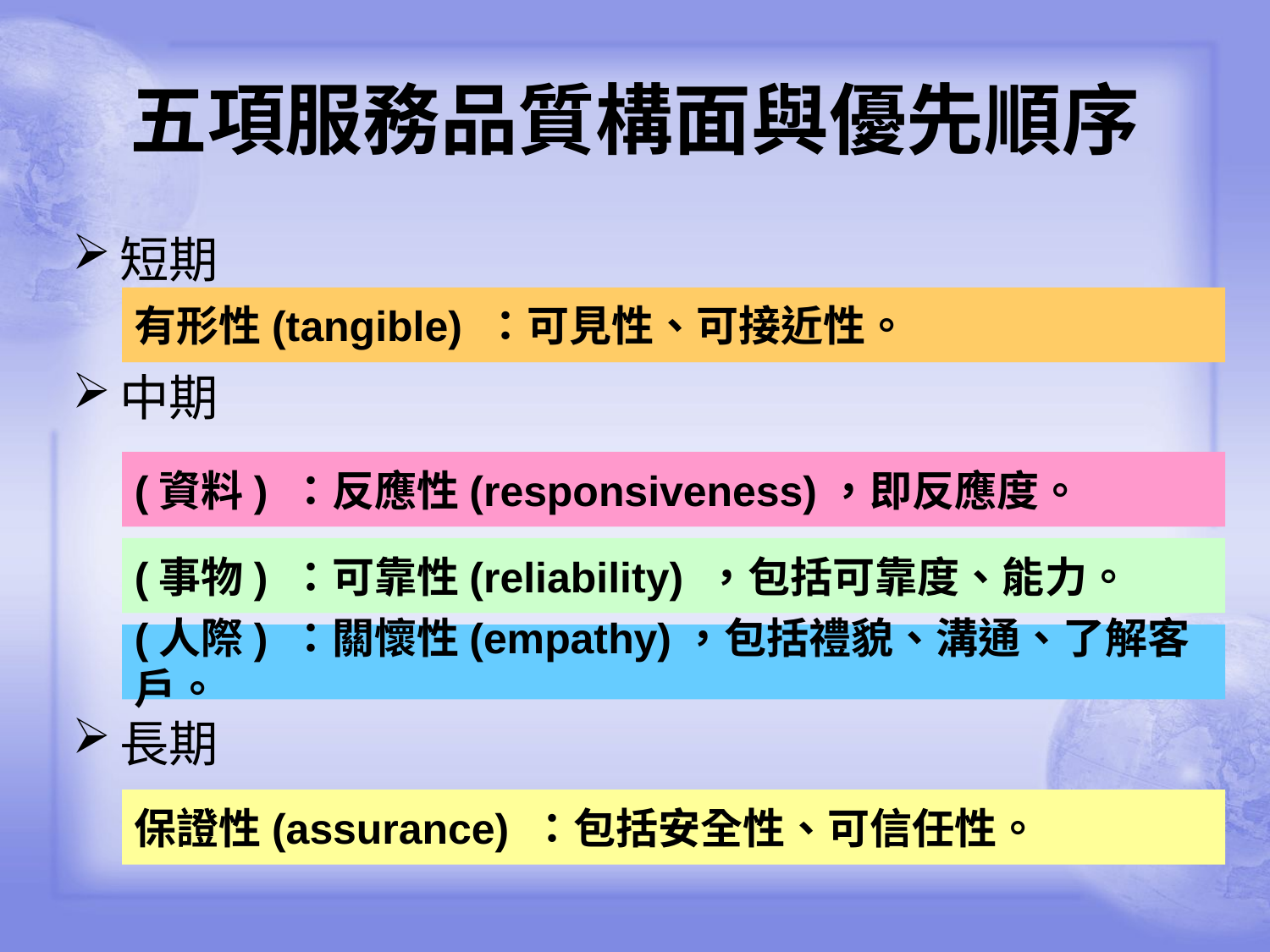

# 五項服務品質構面與優先順序
短期

中期

長期
有形性(tangible) ：可見性、可接近性。
(資料) ：反應性(responsiveness)，即反應度。
(事物) ：可靠性(reliability) ，包括可靠度、能力。
(人際) ：關懷性(empathy)，包括禮貌、溝通、了解客戶。
保證性(assurance) ：包括安全性、可信任性。